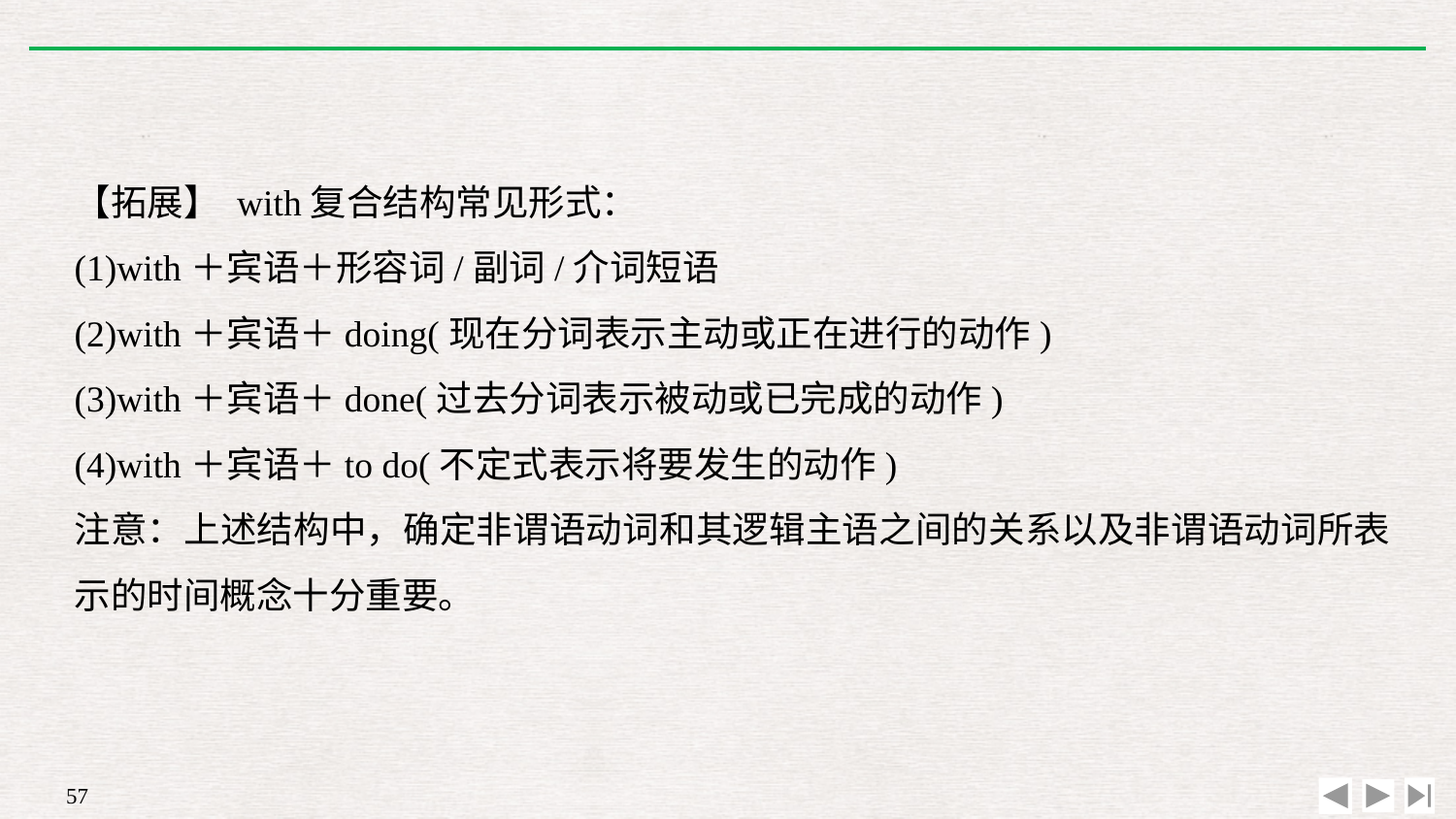

【拓展】 with复合结构常见形式：
(1)with＋宾语＋形容词/副词/介词短语
(2)with＋宾语＋doing(现在分词表示主动或正在进行的动作)
(3)with＋宾语＋done(过去分词表示被动或已完成的动作)
(4)with＋宾语＋to do(不定式表示将要发生的动作)
注意：上述结构中，确定非谓语动词和其逻辑主语之间的关系以及非谓语动词所表示的时间概念十分重要。